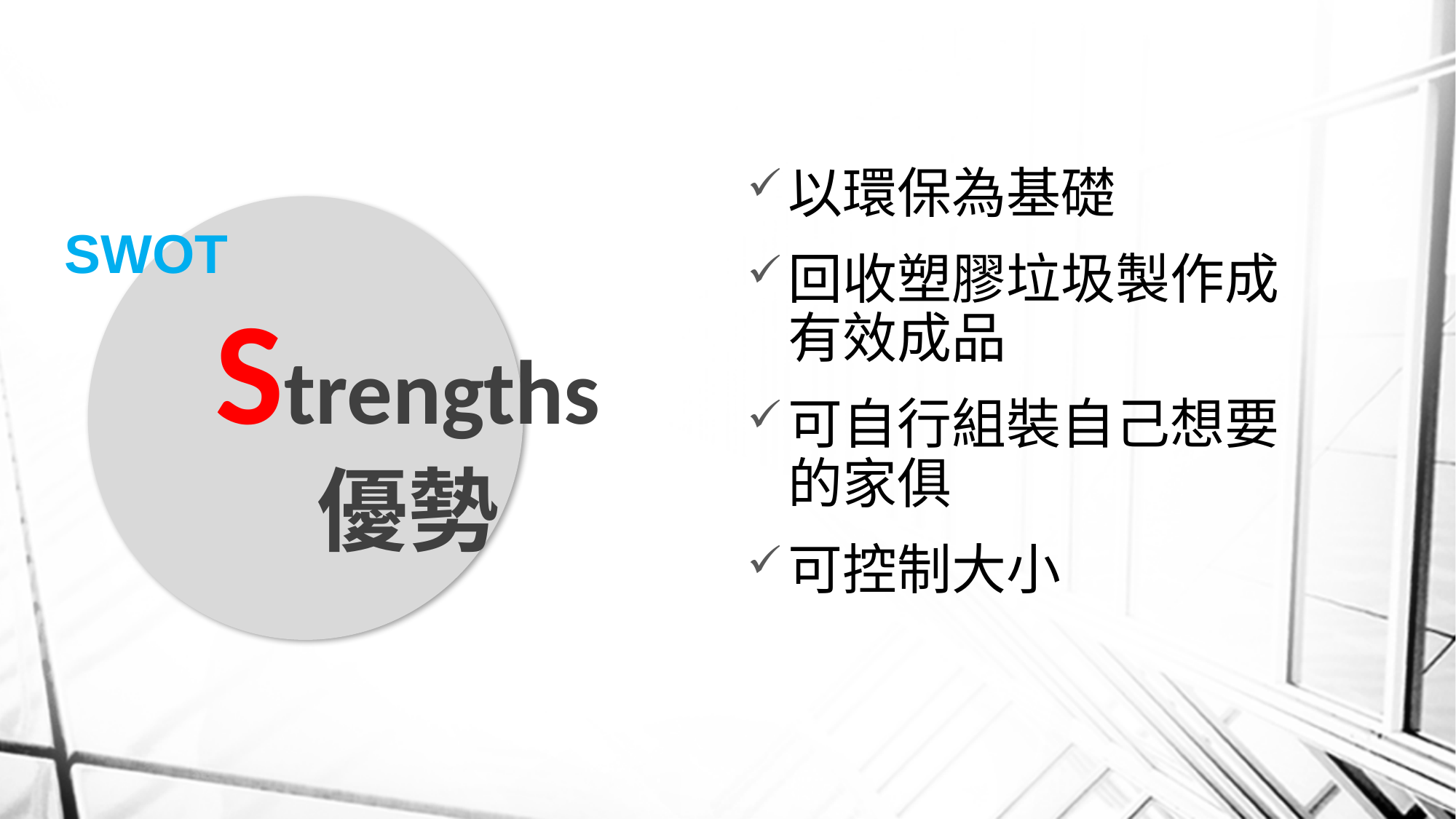

以環保為基礎
回收塑膠垃圾製作成有效成品
可自行組裝自己想要的家俱
可控制大小

# SWOT

Strengths
優勢